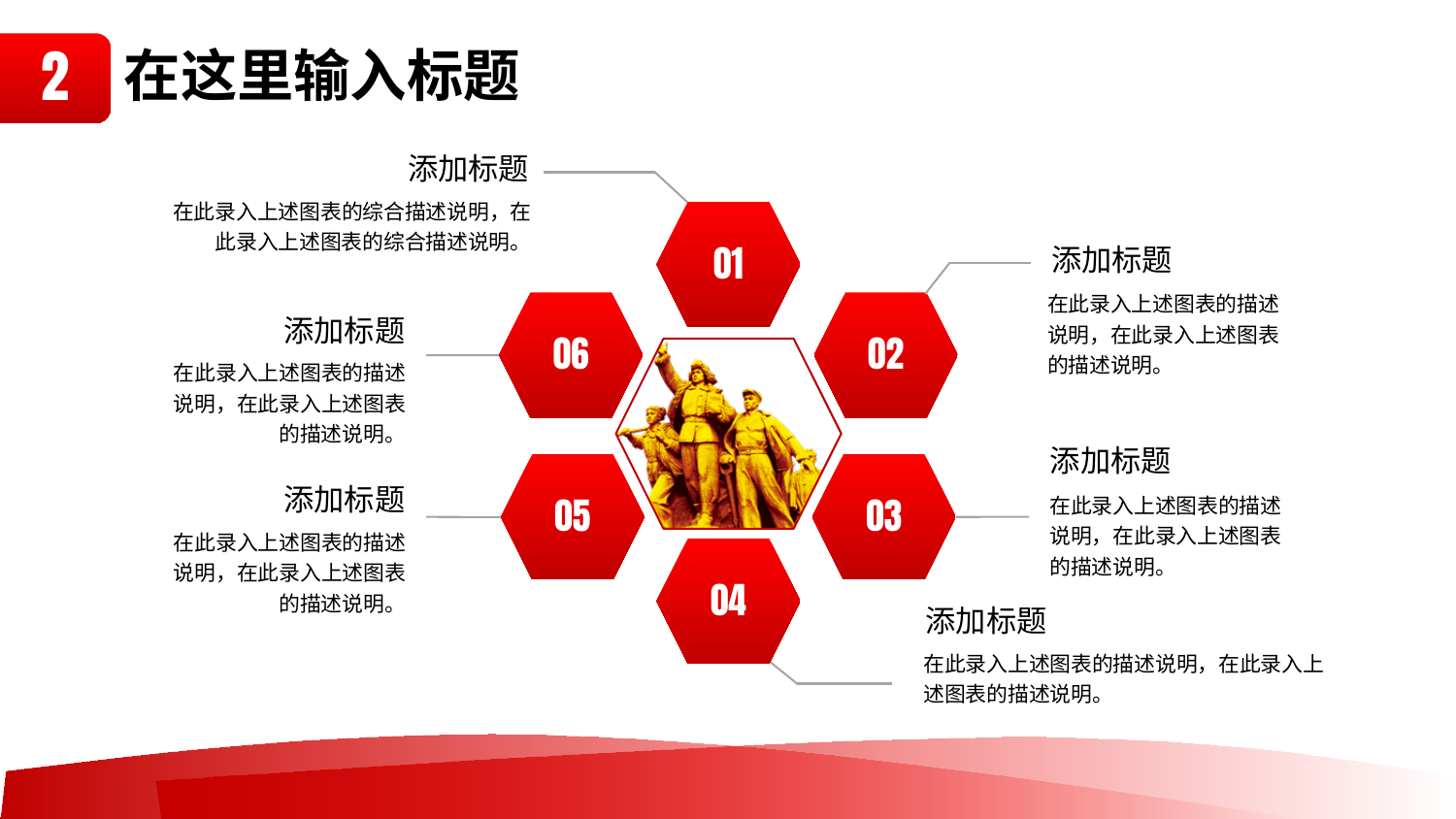

在这里输入标题
2
添加标题

在此录入上述图表的综合描述说明，在此录入上述图表的综合描述说明。
01
添加标题

在此录入上述图表的描述说明，在此录入上述图表的描述说明。
06
02
添加标题

在此录入上述图表的描述说明，在此录入上述图表的描述说明。

添加标题
03
05
添加标题
在此录入上述图表的描述说明，在此录入上述图表的描述说明。

在此录入上述图表的描述说明，在此录入上述图表的描述说明。
04
添加标题
在此录入上述图表的描述说明，在此录入上述图表的描述说明。